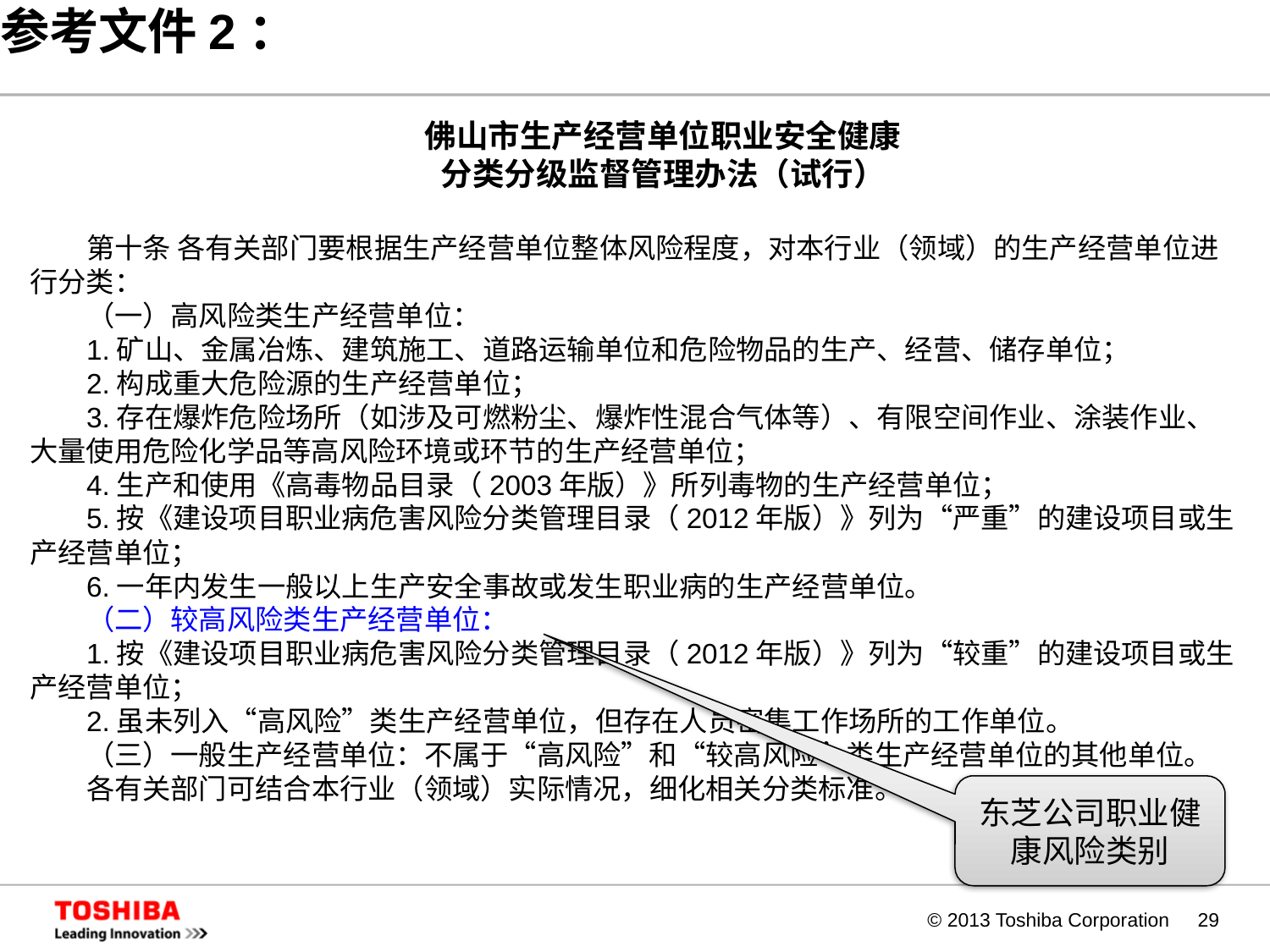

参考文件2：
佛山市生产经营单位职业安全健康
分类分级监督管理办法（试行）

第十条 各有关部门要根据生产经营单位整体风险程度，对本行业（领域）的生产经营单位进行分类：
（一）高风险类生产经营单位：
1.矿山、金属冶炼、建筑施工、道路运输单位和危险物品的生产、经营、储存单位；
2.构成重大危险源的生产经营单位；
3.存在爆炸危险场所（如涉及可燃粉尘、爆炸性混合气体等）、有限空间作业、涂装作业、大量使用危险化学品等高风险环境或环节的生产经营单位；
4.生产和使用《高毒物品目录（2003年版）》所列毒物的生产经营单位；
5.按《建设项目职业病危害风险分类管理目录（2012年版）》列为“严重”的建设项目或生产经营单位；
6.一年内发生一般以上生产安全事故或发生职业病的生产经营单位。
（二）较高风险类生产经营单位：
1.按《建设项目职业病危害风险分类管理目录（2012年版）》列为“较重”的建设项目或生产经营单位；
2.虽未列入“高风险”类生产经营单位，但存在人员密集工作场所的工作单位。
（三）一般生产经营单位：不属于“高风险”和“较高风险”类生产经营单位的其他单位。
各有关部门可结合本行业（领域）实际情况，细化相关分类标准。

东芝公司职业健康风险类别